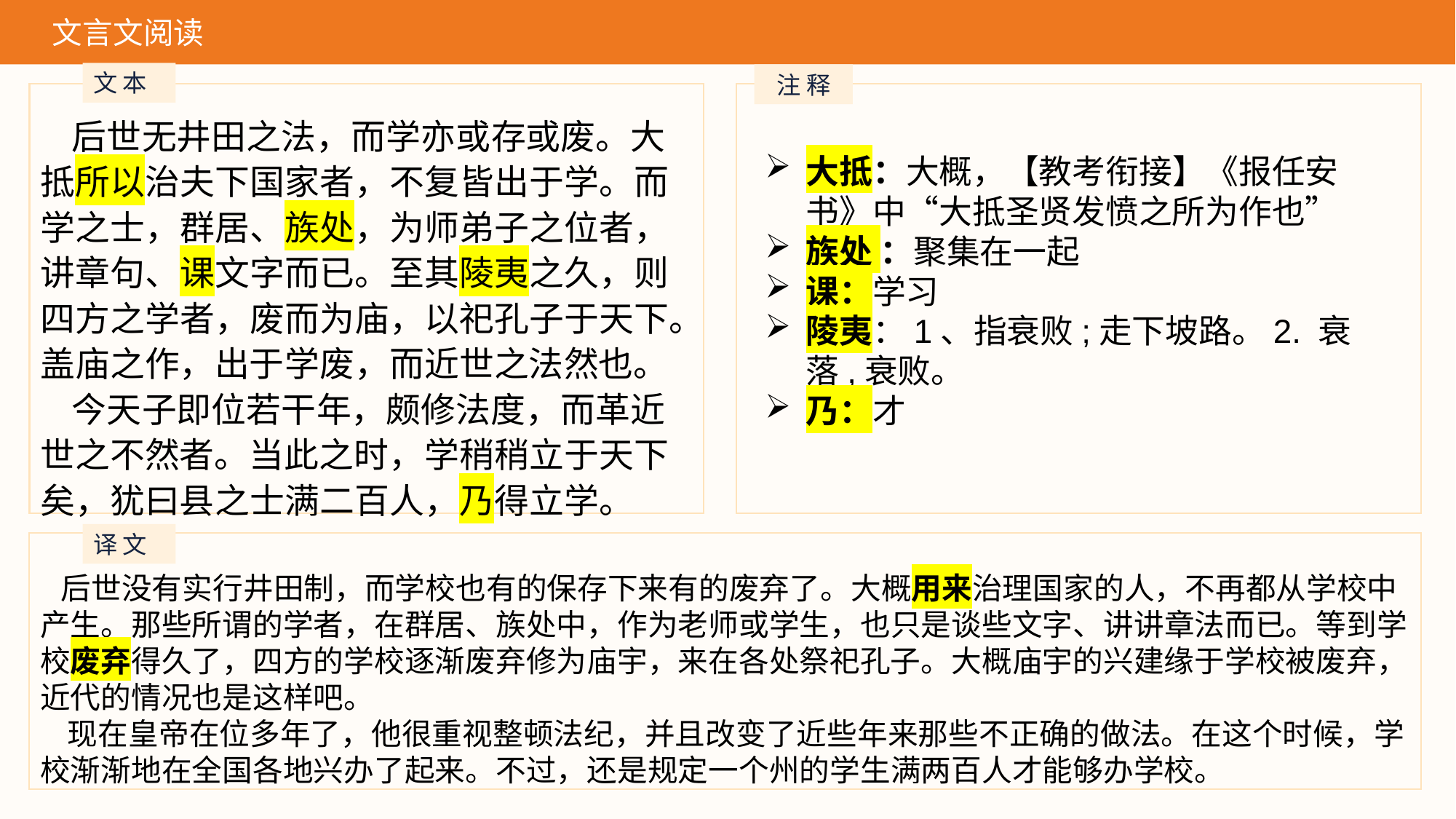

文言文阅读
文 本
注 释

   后世无井田之法，而学亦或存或废。大抵所以治夫下国家者，不复皆出于学。而学之士，群居、族处，为师弟子之位者，讲章句、课文字而已。至其陵夷之久，则四方之学者，废而为庙，以祀孔子于天下。盖庙之作，出于学废，而近世之法然也。
   今天子即位若干年，颇修法度，而革近世之不然者。当此之时，学稍稍立于天下矣，犹曰县之士满二百人，乃得立学。
大抵：大概，【教考衔接】《报任安书》中“大抵圣贤发愤之所为作也”
族处 ：聚集在一起
课：学习
陵夷：1、指衰败;走下坡路。2. 衰落,衰败。
乃：才

译 文

  后世没有实行井田制，而学校也有的保存下来有的废弃了。大概用来治理国家的人，不再都从学校中产生。那些所谓的学者，在群居、族处中，作为老师或学生，也只是谈些文字、讲讲章法而已。等到学校废弃得久了，四方的学校逐渐废弃修为庙宇，来在各处祭祀孔子。大概庙宇的兴建缘于学校被废弃，近代的情况也是这样吧。
   现在皇帝在位多年了，他很重视整顿法纪，并且改变了近些年来那些不正确的做法。在这个时候，学校渐渐地在全国各地兴办了起来。不过，还是规定一个州的学生满两百人才能够办学校。